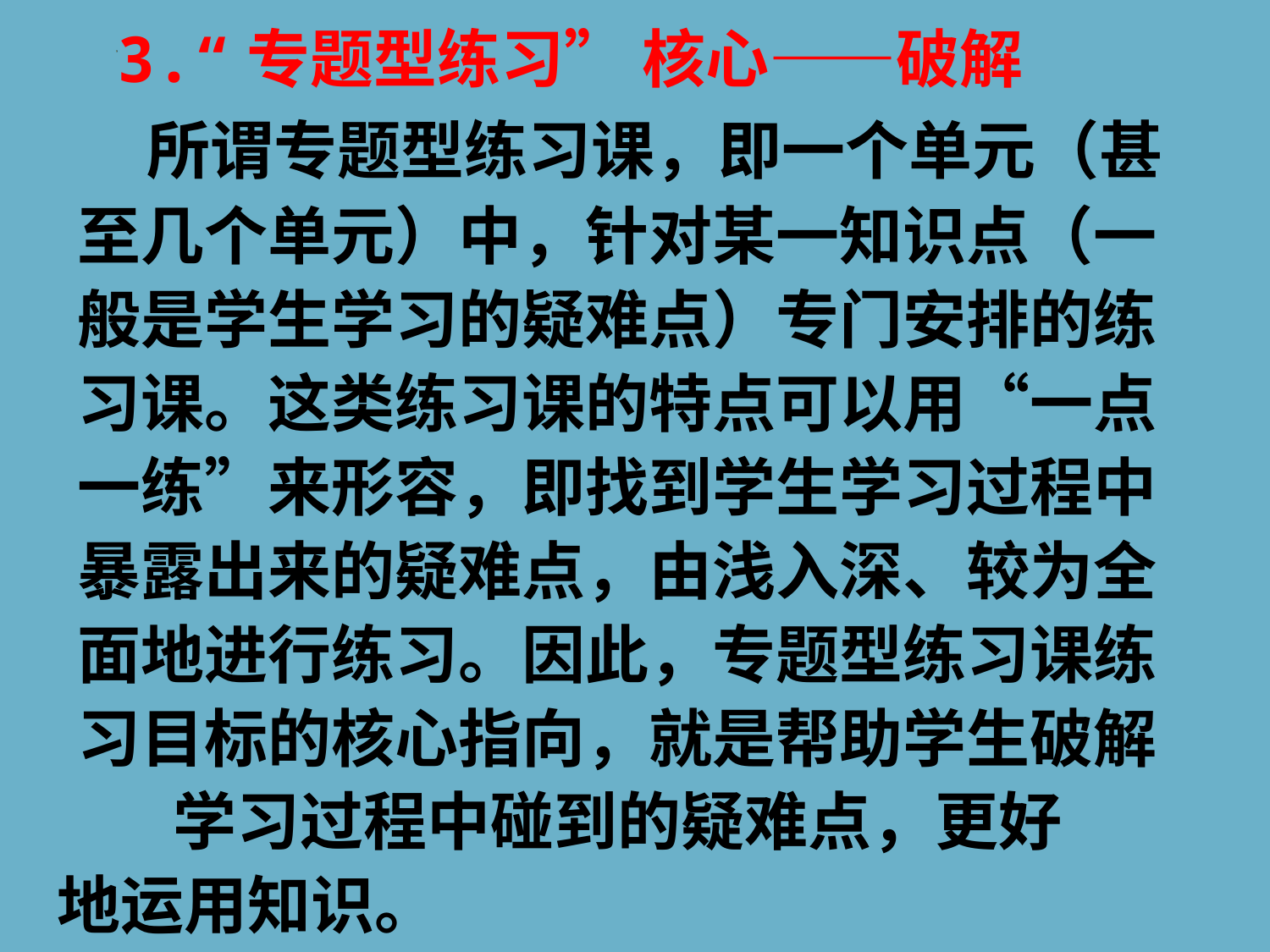

3.“专题型练习” 核心——破解
    所谓专题型练习课，即一个单元（甚至几个单元）中，针对某一知识点（一般是学生学习的疑难点）专门安排的练习课。这类练习课的特点可以用“一点一练”来形容，即找到学生学习过程中暴露出来的疑难点，由浅入深、较为全面地进行练习。因此，专题型练习课练习目标的核心指向，就是帮助学生破解学习过程中碰到的疑难点，更好
地运用知识。